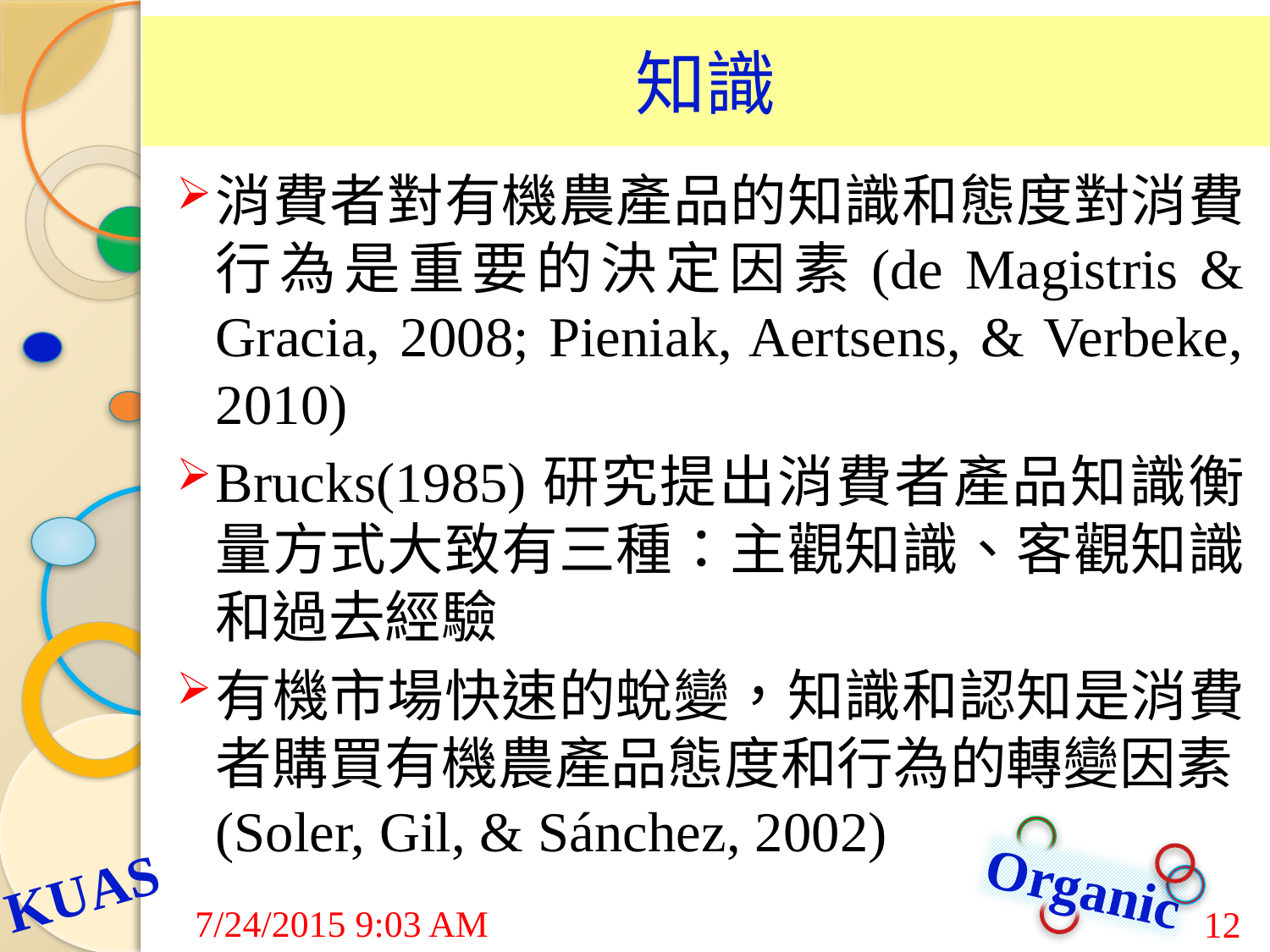

# 知識
消費者對有機農產品的知識和態度對消費行為是重要的決定因素(de Magistris & Gracia, 2008; Pieniak, Aertsens, & Verbeke, 2010)
Brucks(1985)研究提出消費者產品知識衡量方式大致有三種：主觀知識、客觀知識和過去經驗
有機市場快速的蛻變，知識和認知是消費者購買有機農產品態度和行為的轉變因素(Soler, Gil, & Sánchez, 2002)
7/24/2015 9:03 AM
12